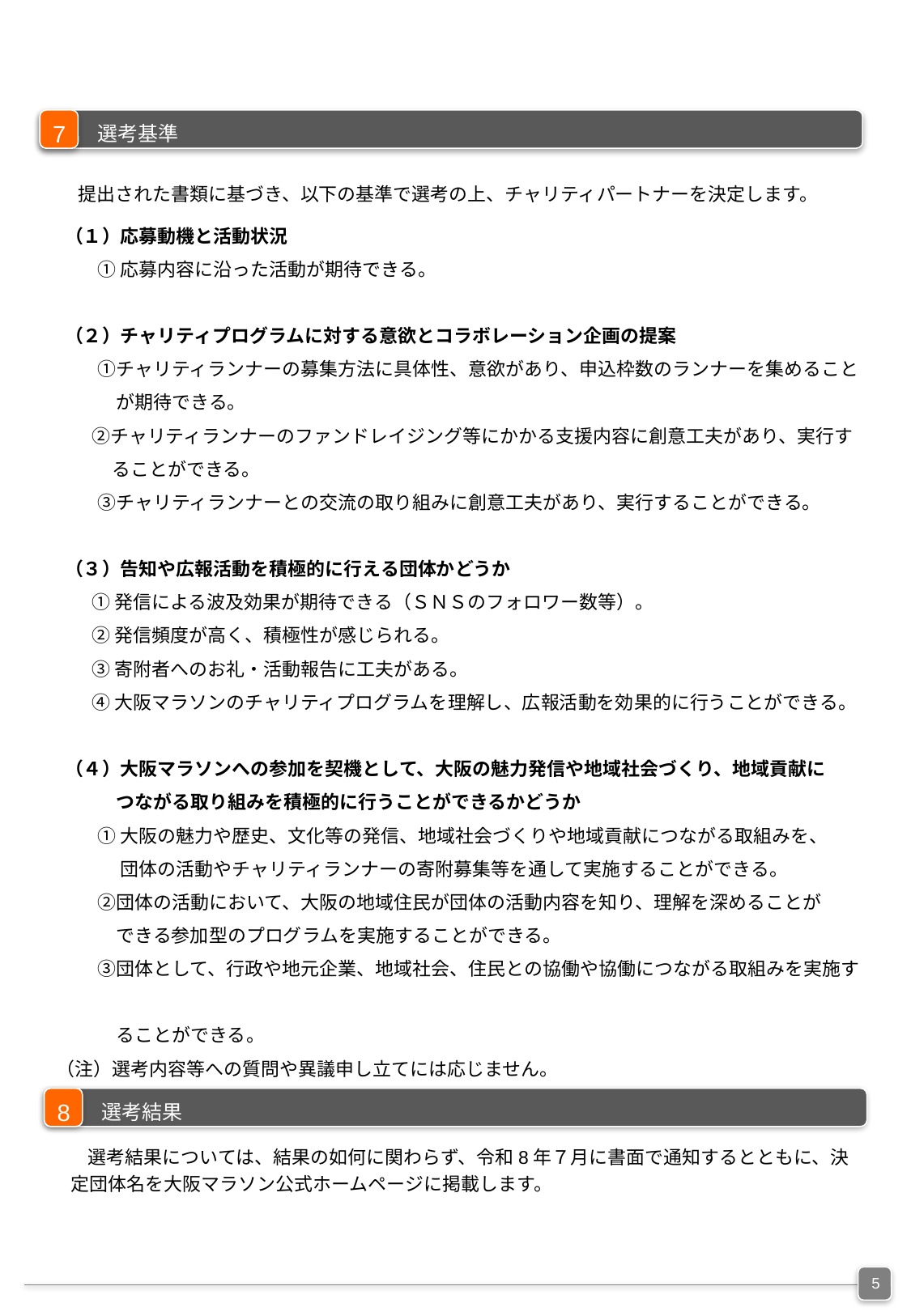

7

選考基準
 提出された書類に基づき、以下の基準で選考の上、チャリティパートナーを決定します。
 （１）応募動機と活動状況
　 　① 応募内容に沿った活動が期待できる。

 （２）チャリティプログラムに対する意欲とコラボレーション企画の提案
　 　①チャリティランナーの募集方法に具体性、意欲があり、申込枠数のランナーを集めること
　　　 が期待できる。
　    ②チャリティランナーのファンドレイジング等にかかる支援内容に創意工夫があり、実行す
　　　ることができる。
　　 ③チャリティランナーとの交流の取り組みに創意工夫があり、実行することができる。

 （３）告知や広報活動を積極的に行える団体かどうか
　    ① 発信による波及効果が期待できる（ＳＮＳのフォロワー数等）。
　    ② 発信頻度が高く、積極性が感じられる。
　    ③ 寄附者へのお礼・活動報告に工夫がある。
　    ④ 大阪マラソンのチャリティプログラムを理解し、広報活動を効果的に行うことができる。

 （４）大阪マラソンへの参加を契機として、大阪の魅力発信や地域社会づくり、地域貢献に
　　　 つながる取り組みを積極的に行うことができるかどうか
　 　① 大阪の魅力や歴史、文化等の発信、地域社会づくりや地域貢献につながる取組みを、
　　　  団体の活動やチャリティランナーの寄附募集等を通して実施することができる。
　 　②団体の活動において、大阪の地域住民が団体の活動内容を知り、理解を深めることが
　　　 できる参加型のプログラムを実施することができる。
　 　③団体として、行政や地元企業、地域社会、住民との協働や協働につながる取組みを実施す
　　　 ることができる。
（注）選考内容等への質問や異議申し立てには応じません。

8

選考結果
   選考結果については、結果の如何に関わらず、令和8年７月に書面で通知するとともに、決定団体名を大阪マラソン公式ホームページに掲載します。

5